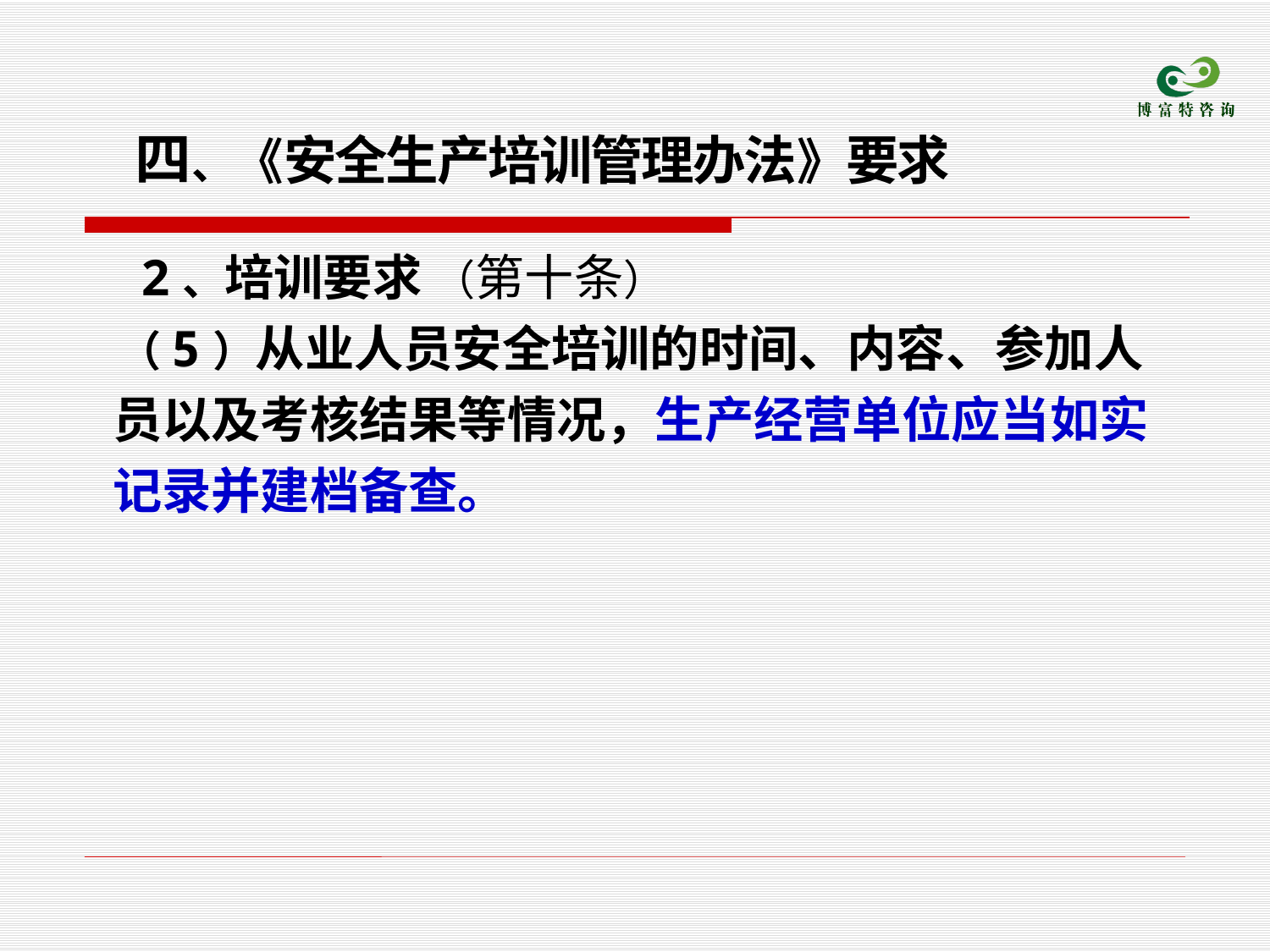

四、《安全生产培训管理办法》要求
　      2、培训要求 （第十条）
       （5）从业人员安全培训的时间、内容、参加人员以及考核结果等情况，生产经营单位应当如实记录并建档备查。